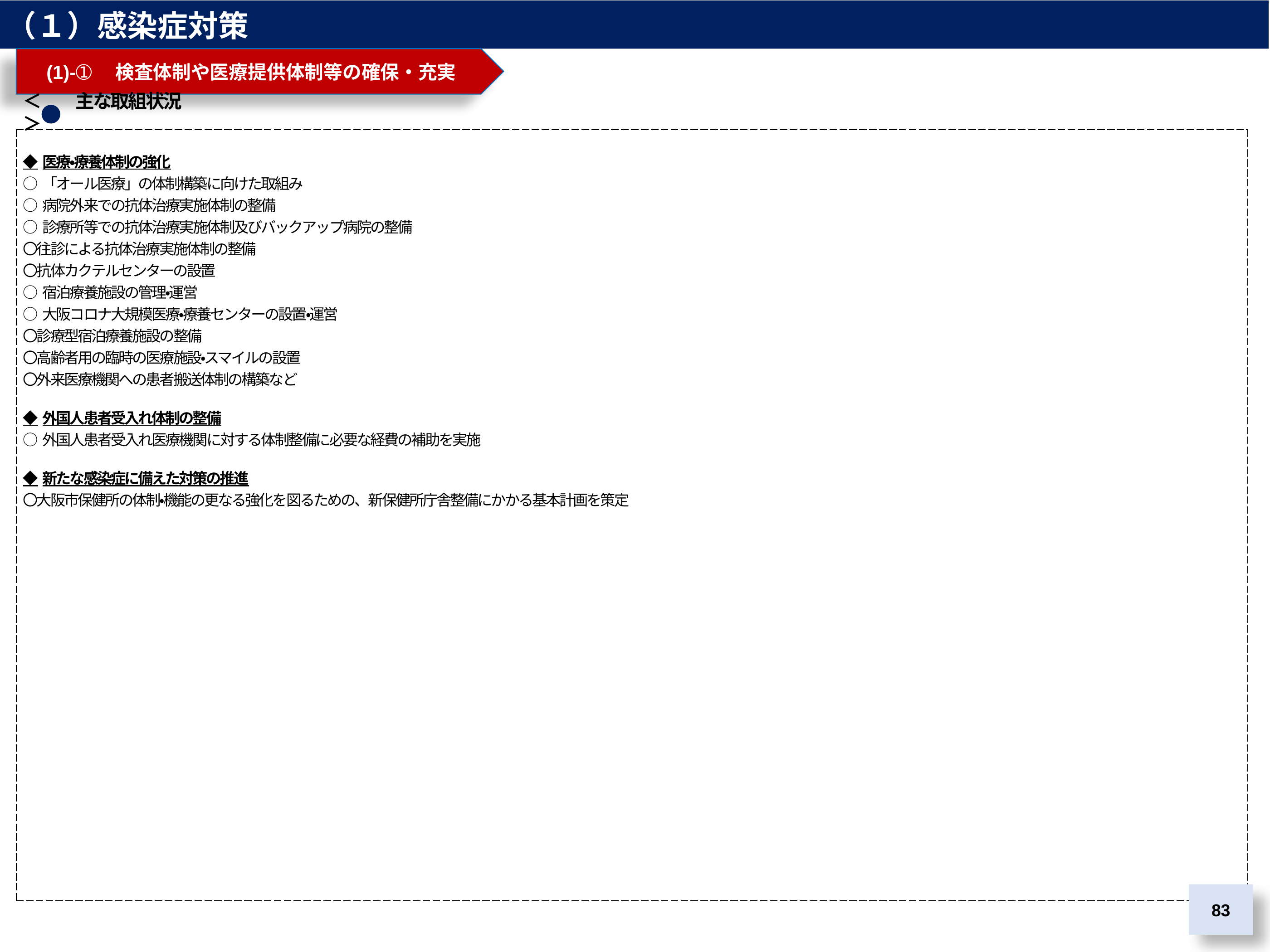

（１）感染症対策
　(1)-➀　検査体制や医療提供体制等の確保・充実
＜　　主な取組状況＞

| ◆医療・療養体制の強化 ○「オール医療」の体制構築に向けた取組み ○病院外来での抗体治療実施体制の整備 ○診療所等での抗体治療実施体制及びバックアップ病院の整備 〇往診による抗体治療実施体制の整備 〇抗体カクテルセンターの設置 ○宿泊療養施設の管理・運営 ○大阪コロナ大規模医療・療養センターの設置・運営 〇診療型宿泊療養施設の整備 〇高齢者用の臨時の医療施設・スマイルの設置 〇外来医療機関への患者搬送体制の構築など ◆外国人患者受入れ体制の整備 ○外国人患者受入れ医療機関に対する体制整備に必要な経費の補助を実施 ◆新たな感染症に備えた対策の推進 〇大阪市保健所の体制・機能の更なる強化を図るための、新保健所庁舎整備にかかる基本計画を策定 |
| --- |
83